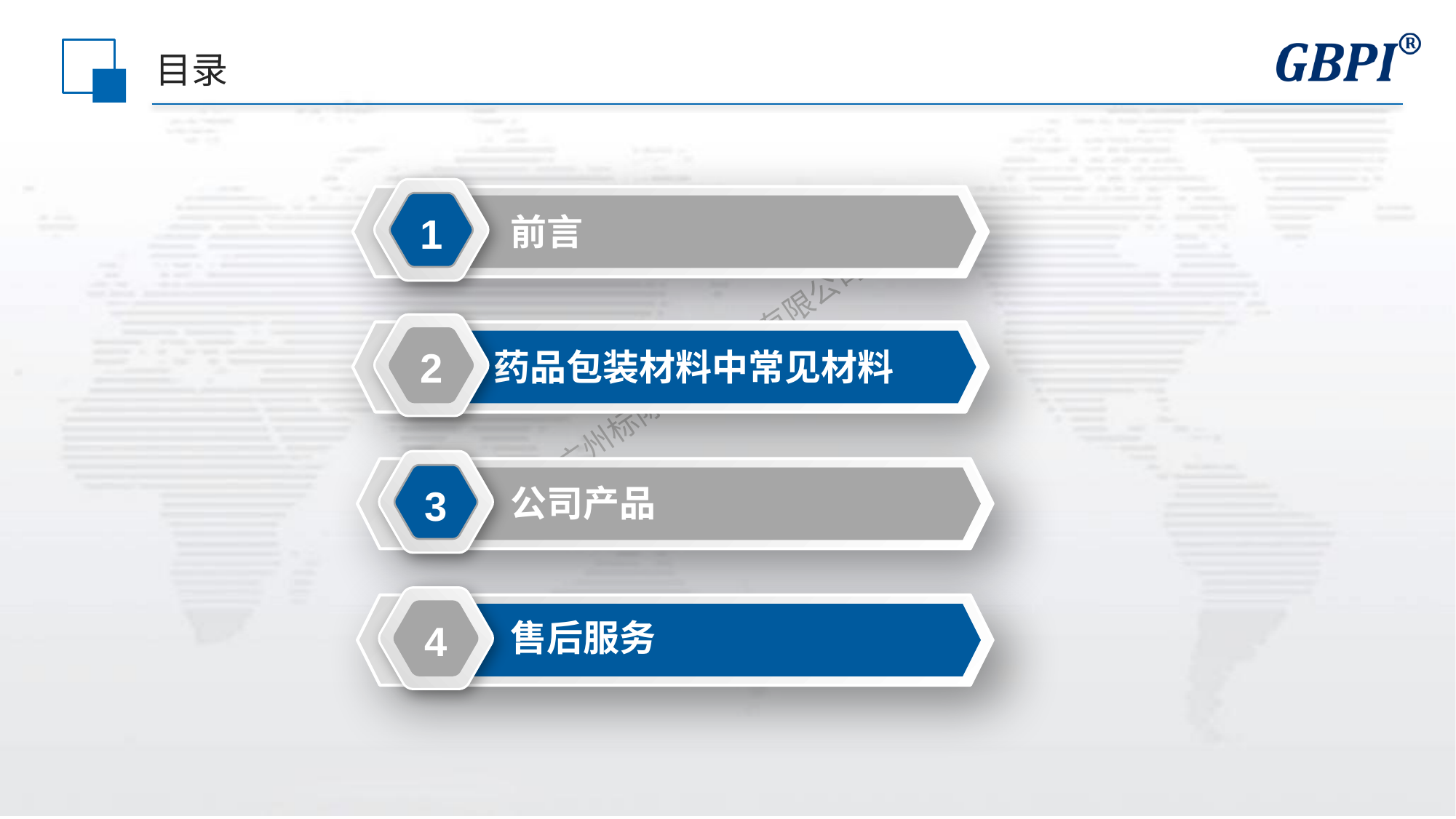

# 目录

1
前言

2
药品包装材料中常见材料

3
公司产品

4
售后服务